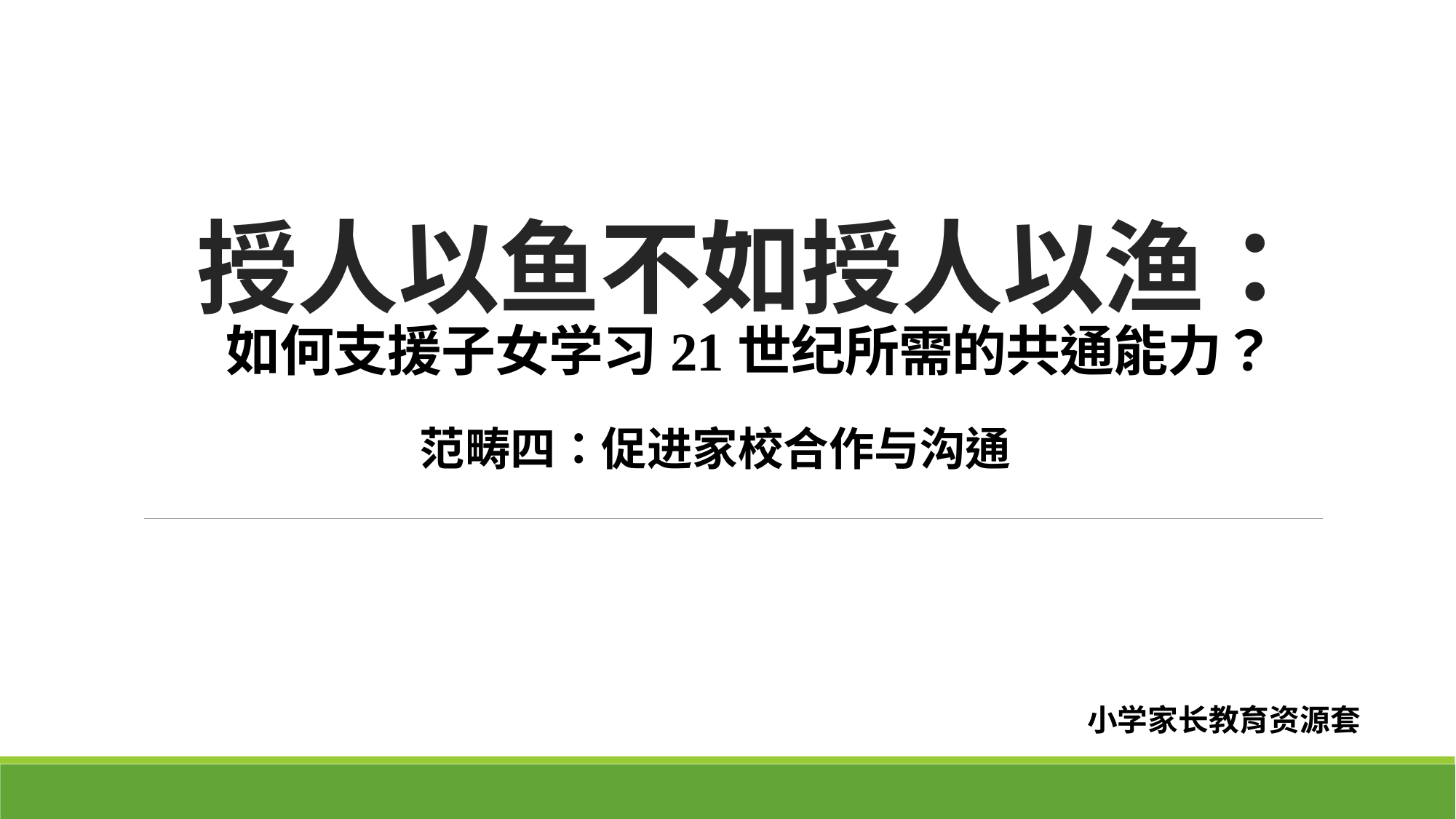

# 授人以鱼不如授人以渔： 如何支援子女学习21世纪所需的共通能力？
范畴四：促进家校合作与沟通
小学家长教育资源套